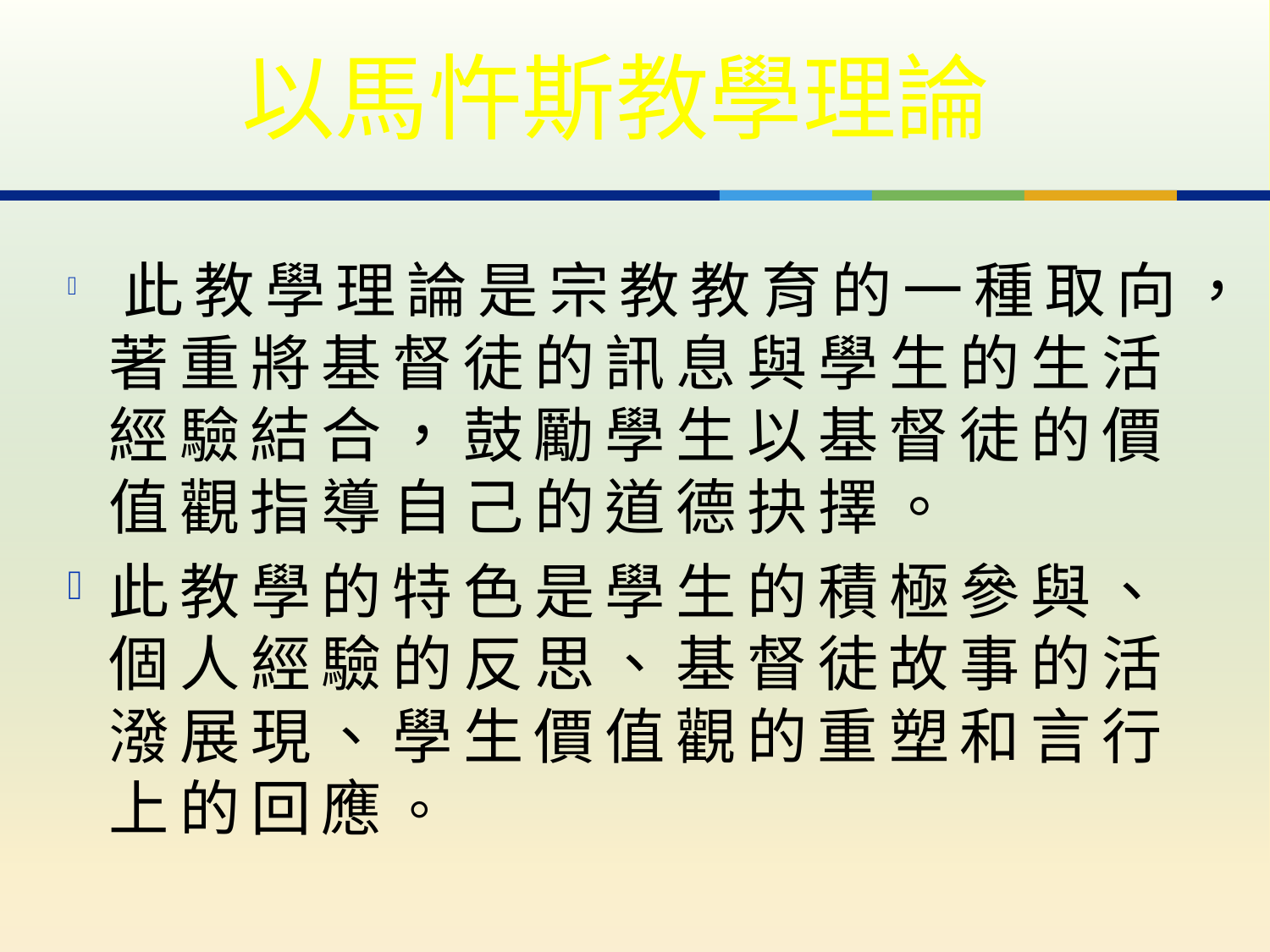

# 以馬忤斯教學理論
 此教學理論是宗教教育的一種取向，著重將基督徒的訊息與學生的生活經驗結合，鼓勵學生以基督徒的價值觀指導自己的道德抉擇。
此教學的特色是學生的積極參與、個人經驗的反思、基督徒故事的活潑展現、學生價值觀的重塑和言行上的回應。